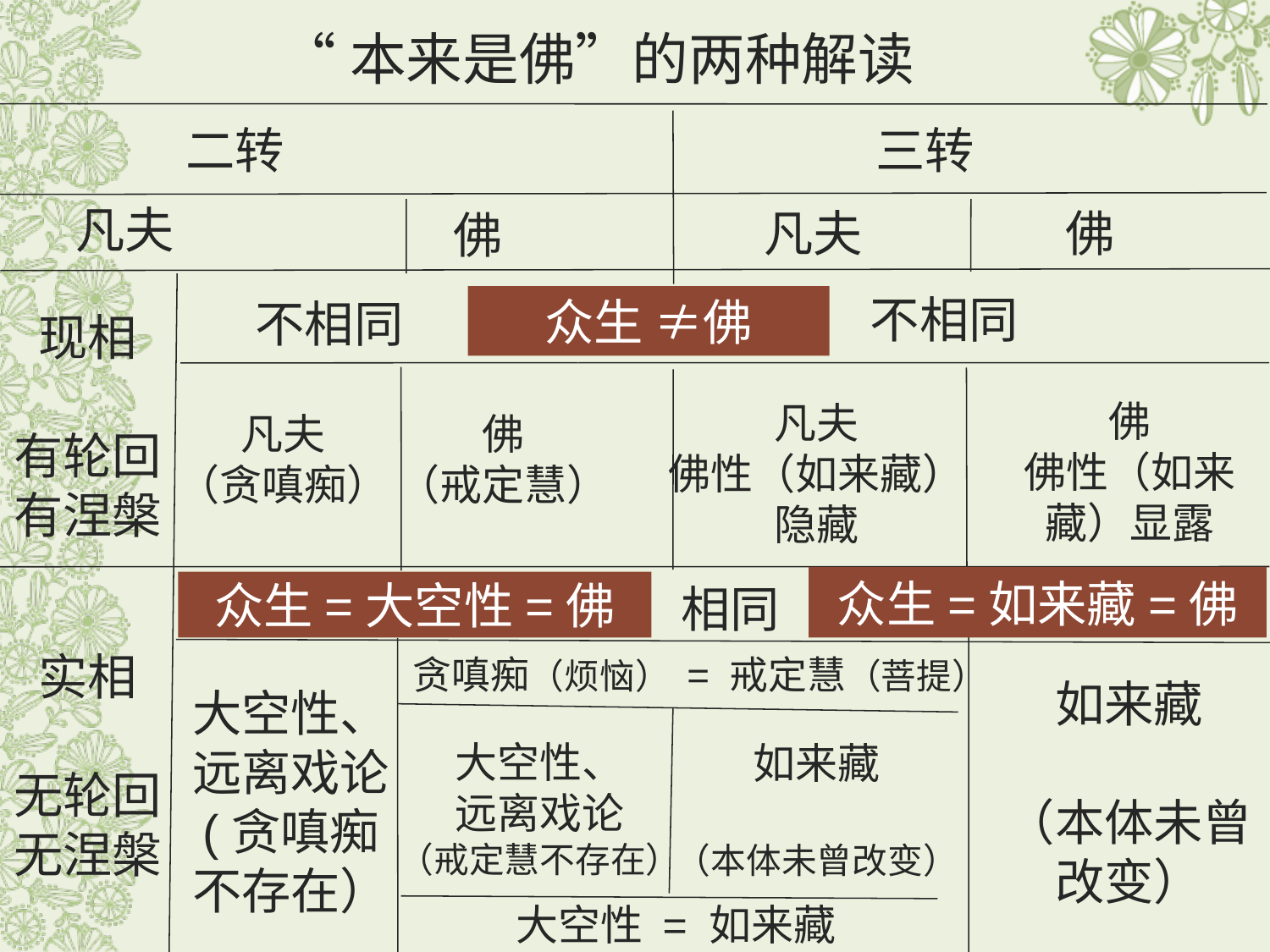

“本来是佛”的两种解读

二转
三转

凡夫
凡夫
佛
佛

不相同
众生 ≠佛
不相同
现相

有轮回有涅槃

佛
佛性（如来藏）显露
凡夫
佛性（如来藏）隐藏
凡夫
（贪嗔痴）
佛
（戒定慧）

众生=如来藏=佛
众生=大空性=佛
    相同

实相

无轮回
无涅槃
  贪嗔痴（烦恼） = 戒定慧（菩提）
如来藏

（本体未曾改变）
大空性、远离戏论
(贪嗔痴不存在）

大空性、
远离戏论
（戒定慧不存在）
如来藏

（本体未曾改变）
大空性 = 如来藏